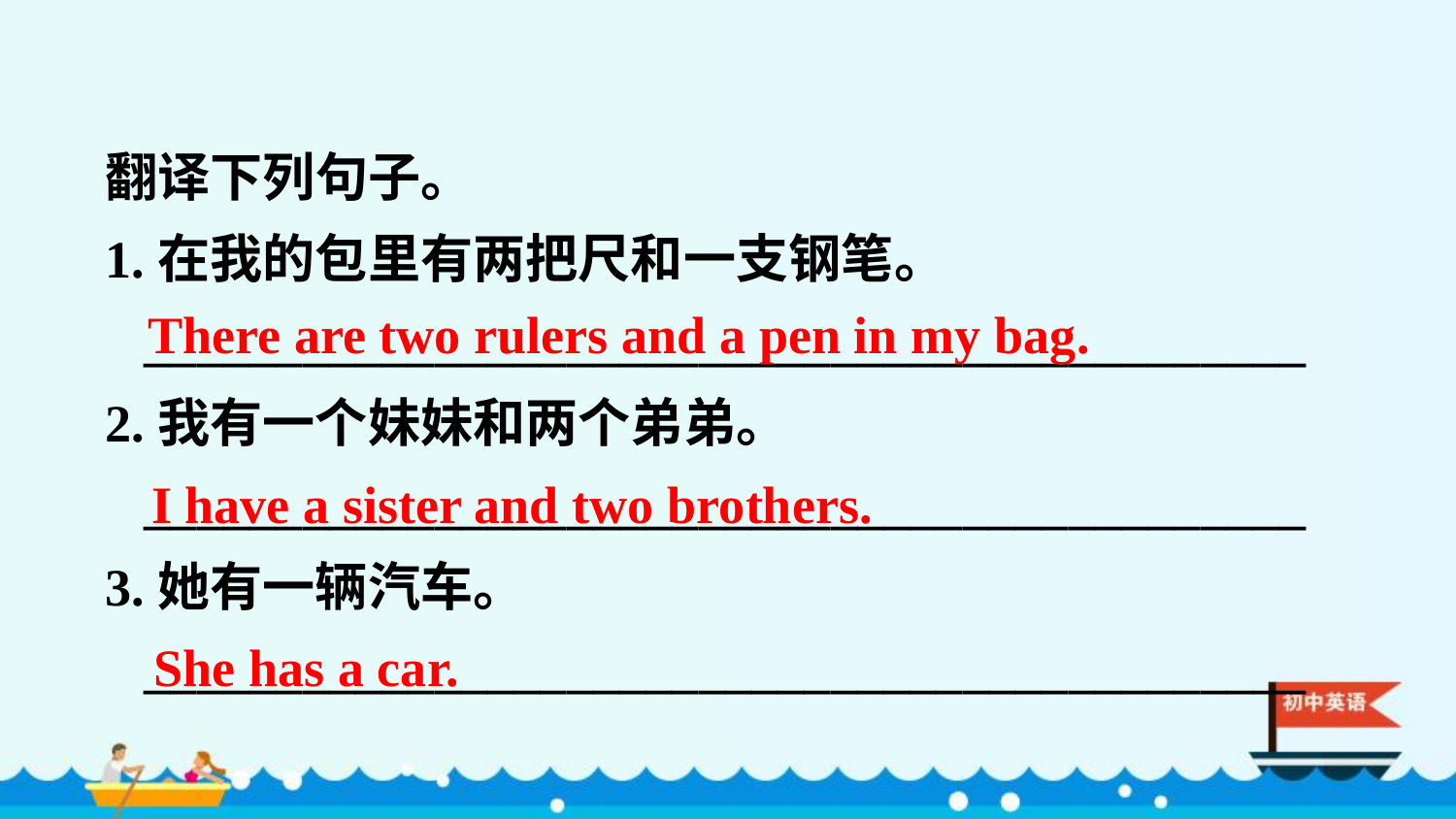

翻译下列句子。
1.在我的包里有两把尺和一支钢笔。
   ____________________________________________
2.我有一个妹妹和两个弟弟。
   ____________________________________________
3.她有一辆汽车。
   ____________________________________________
There are two rulers and a pen in my bag.
I have a sister and two brothers.
She has a car.